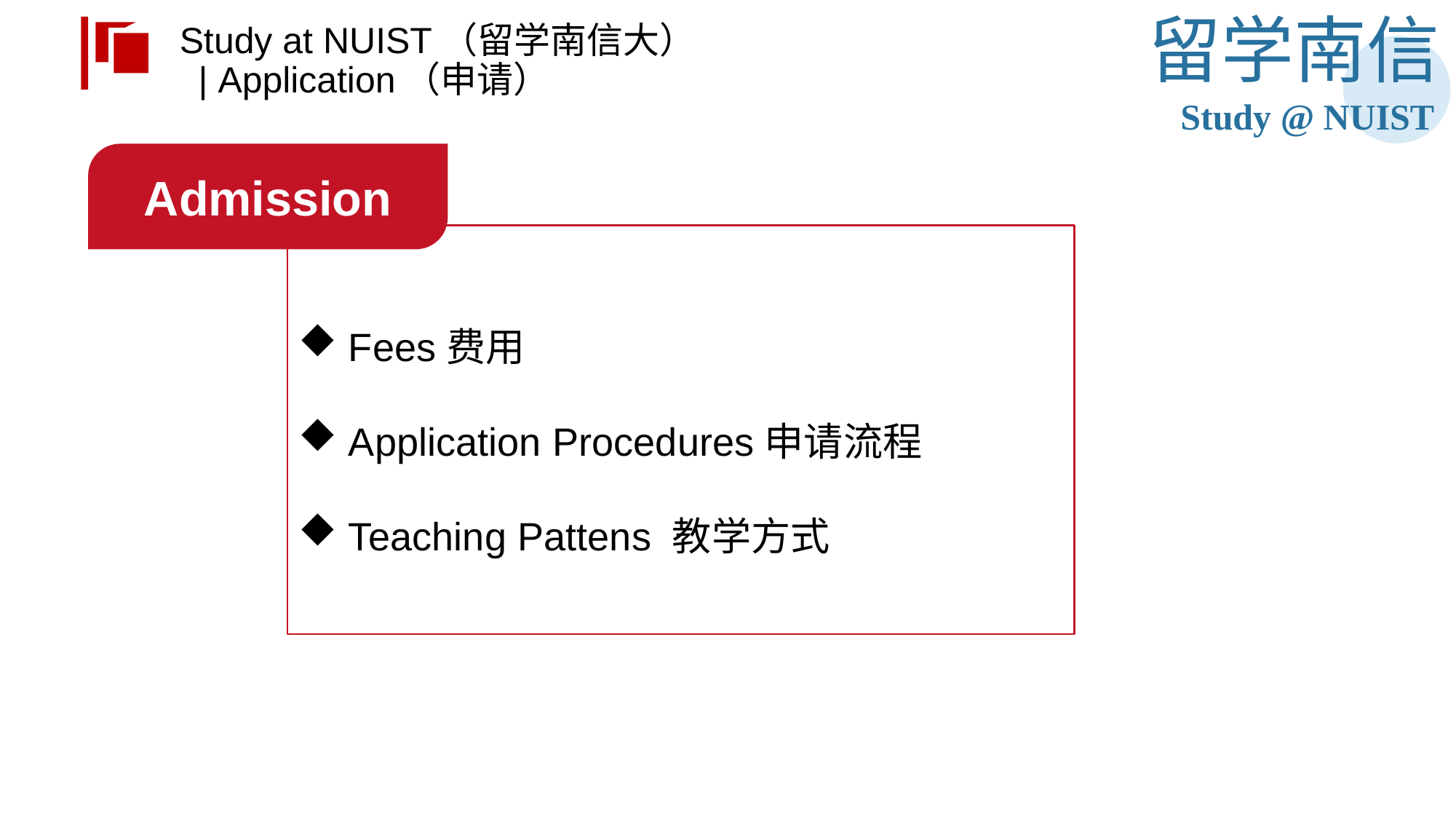

# Study at NUIST（留学南信大） | Application（申请）
Admission

 Fees费用

 Application Procedures申请流程

 Teaching Pattens 教学方式
19